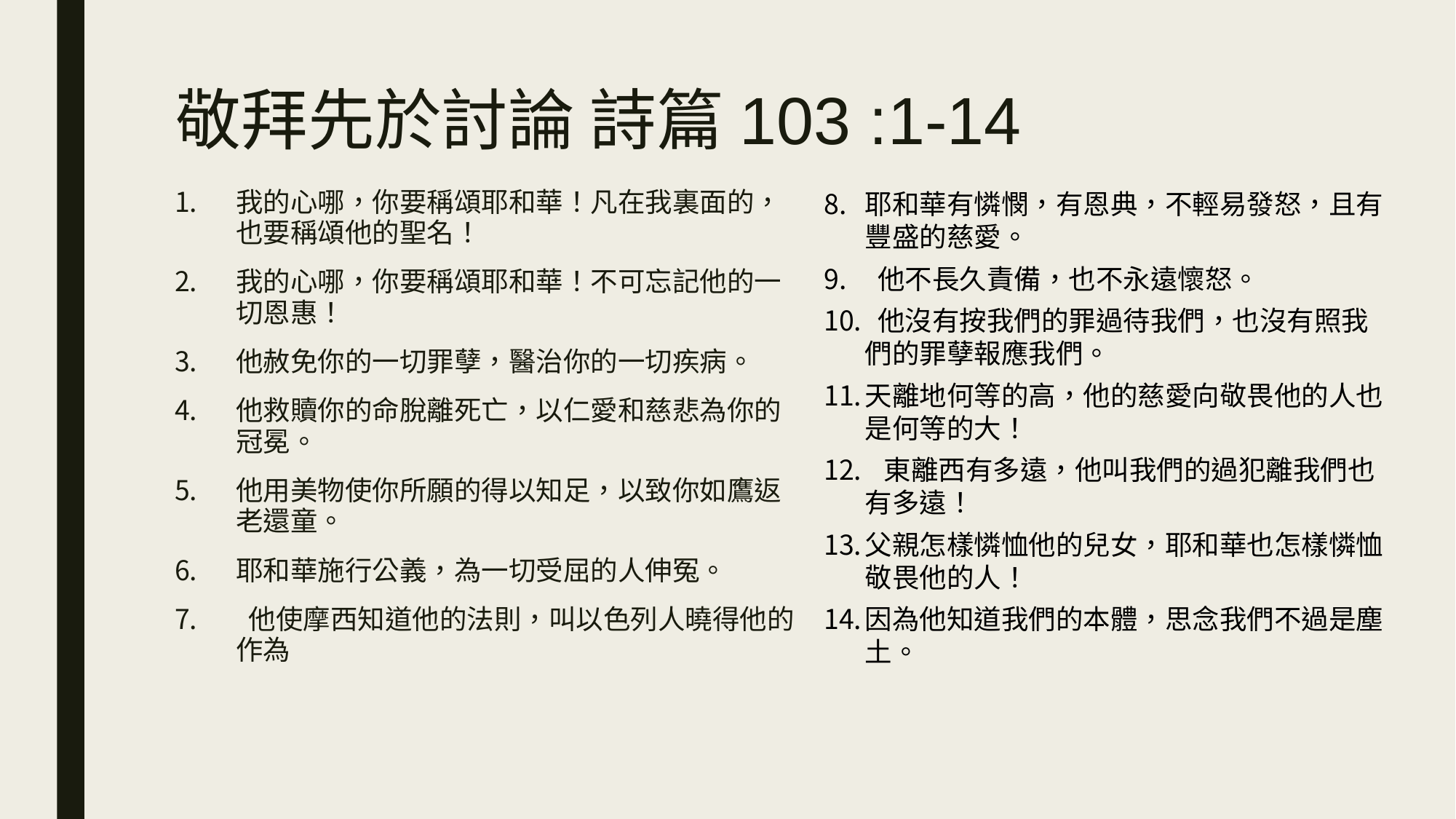

# 敬拜先於討論 詩篇103 :1-14
耶和華有憐憫，有恩典，不輕易發怒，且有豐盛的慈愛。
 他不長久責備，也不永遠懷怒。
 他沒有按我們的罪過待我們，也沒有照我們的罪孽報應我們。
天離地何等的高，他的慈愛向敬畏他的人也是何等的大！
  東離西有多遠，他叫我們的過犯離我們也有多遠！
父親怎樣憐恤他的兒女，耶和華也怎樣憐恤敬畏他的人！
因為他知道我們的本體，思念我們不過是塵土。

我的心哪，你要稱頌耶和華！凡在我裏面的，也要稱頌他的聖名！
我的心哪，你要稱頌耶和華！不可忘記他的一切恩惠！
他赦免你的一切罪孽，醫治你的一切疾病。
他救贖你的命脫離死亡，以仁愛和慈悲為你的冠冕。
他用美物使你所願的得以知足，以致你如鷹返老還童。
耶和華施行公義，為一切受屈的人伸冤。
 他使摩西知道他的法則，叫以色列人曉得他的作為